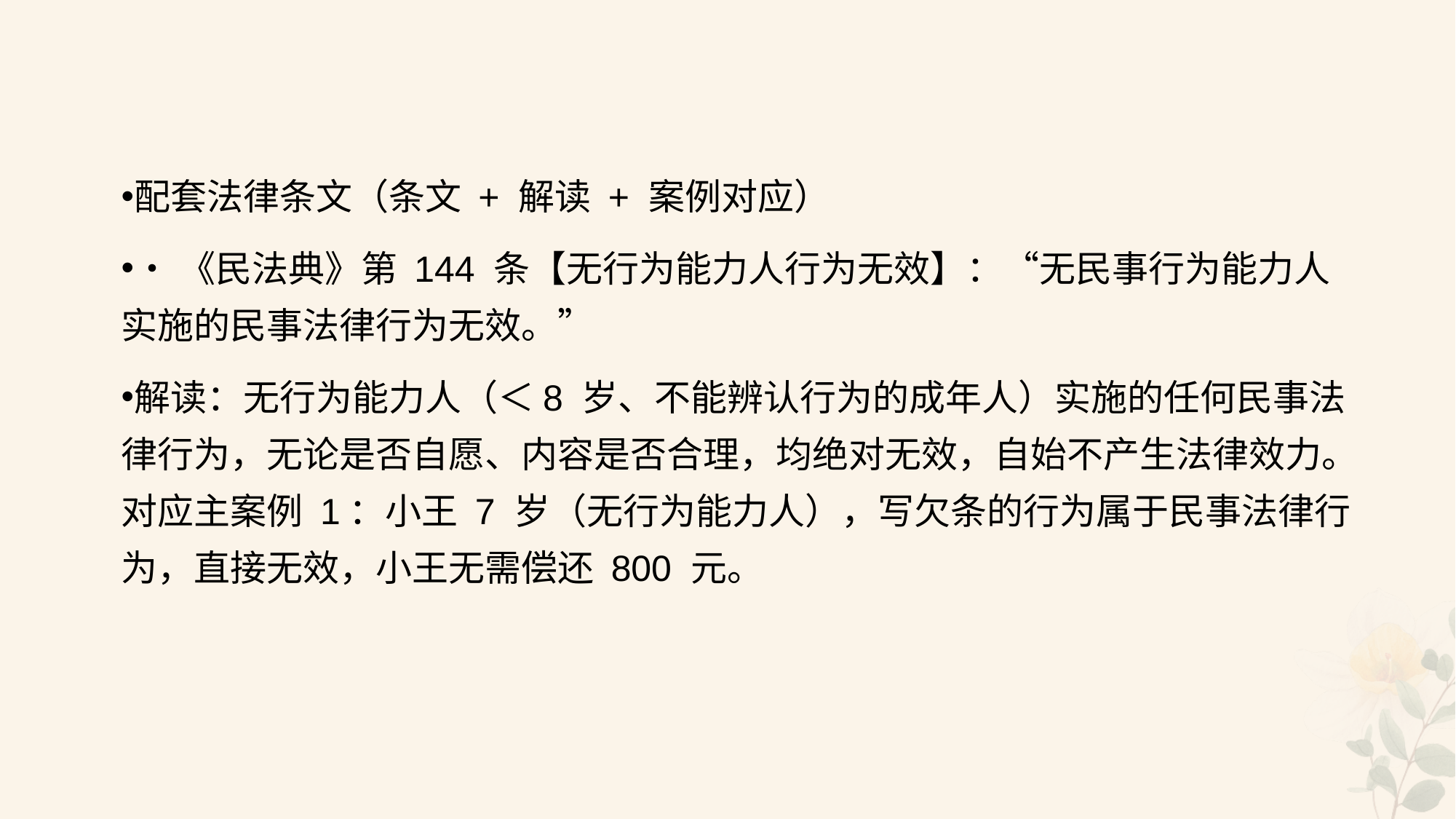

#
配套法律条文（条文 + 解读 + 案例对应）
•《民法典》第 144 条【无行为能力人行为无效】：“无民事行为能力人实施的民事法律行为无效。”
解读：无行为能力人（＜8 岁、不能辨认行为的成年人）实施的任何民事法律行为，无论是否自愿、内容是否合理，均绝对无效，自始不产生法律效力。对应主案例 1：小王 7 岁（无行为能力人），写欠条的行为属于民事法律行为，直接无效，小王无需偿还 800 元。